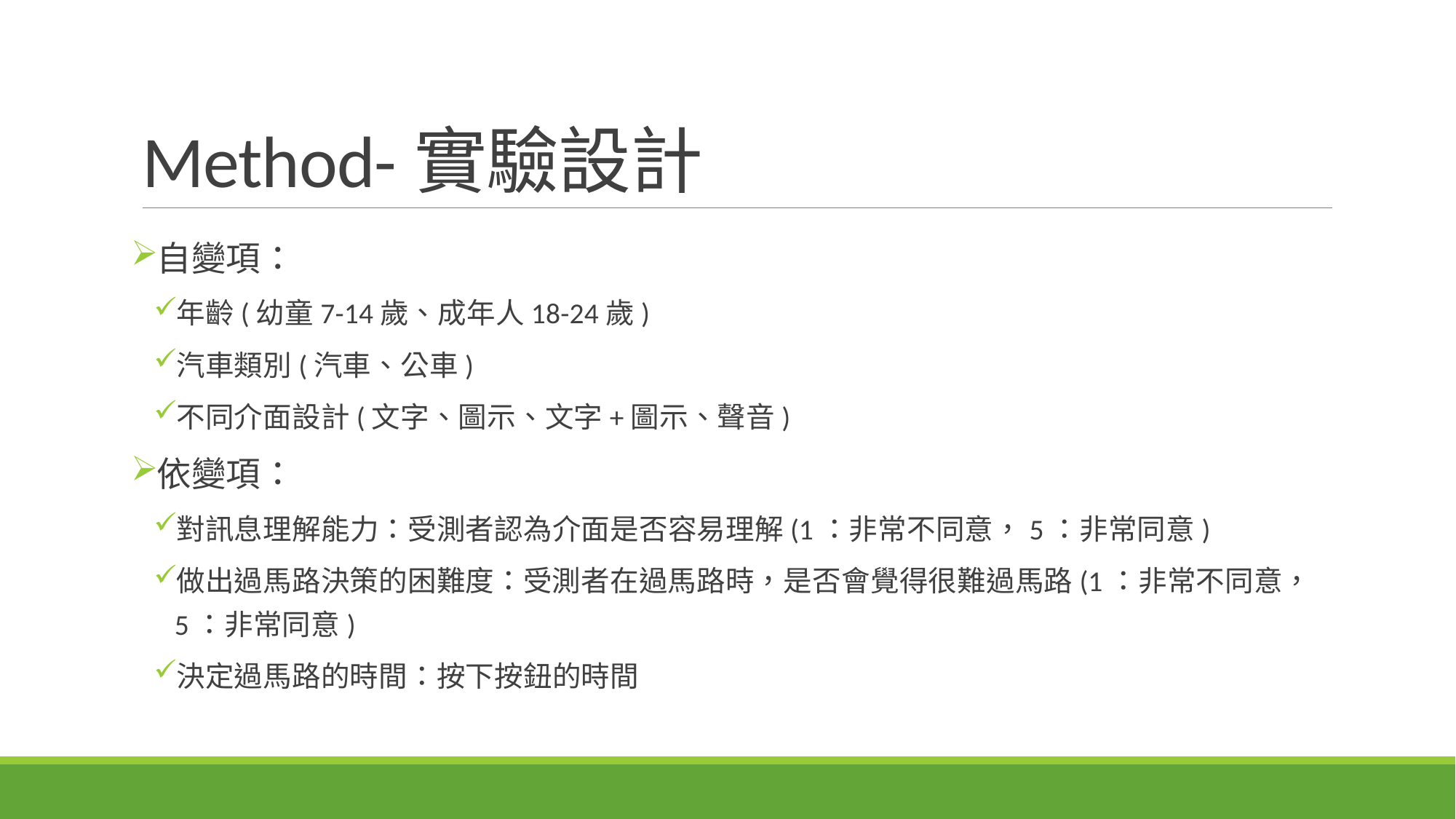

# Method-實驗設計
自變項：
年齡(幼童7-14歲、成年人18-24歲)
汽車類別(汽車、公車)
不同介面設計(文字、圖示、文字+圖示、聲音)
依變項：
對訊息理解能力：受測者認為介面是否容易理解(1：非常不同意，5：非常同意)
做出過馬路決策的困難度：受測者在過馬路時，是否會覺得很難過馬路(1：非常不同意，5：非常同意)
決定過馬路的時間：按下按鈕的時間